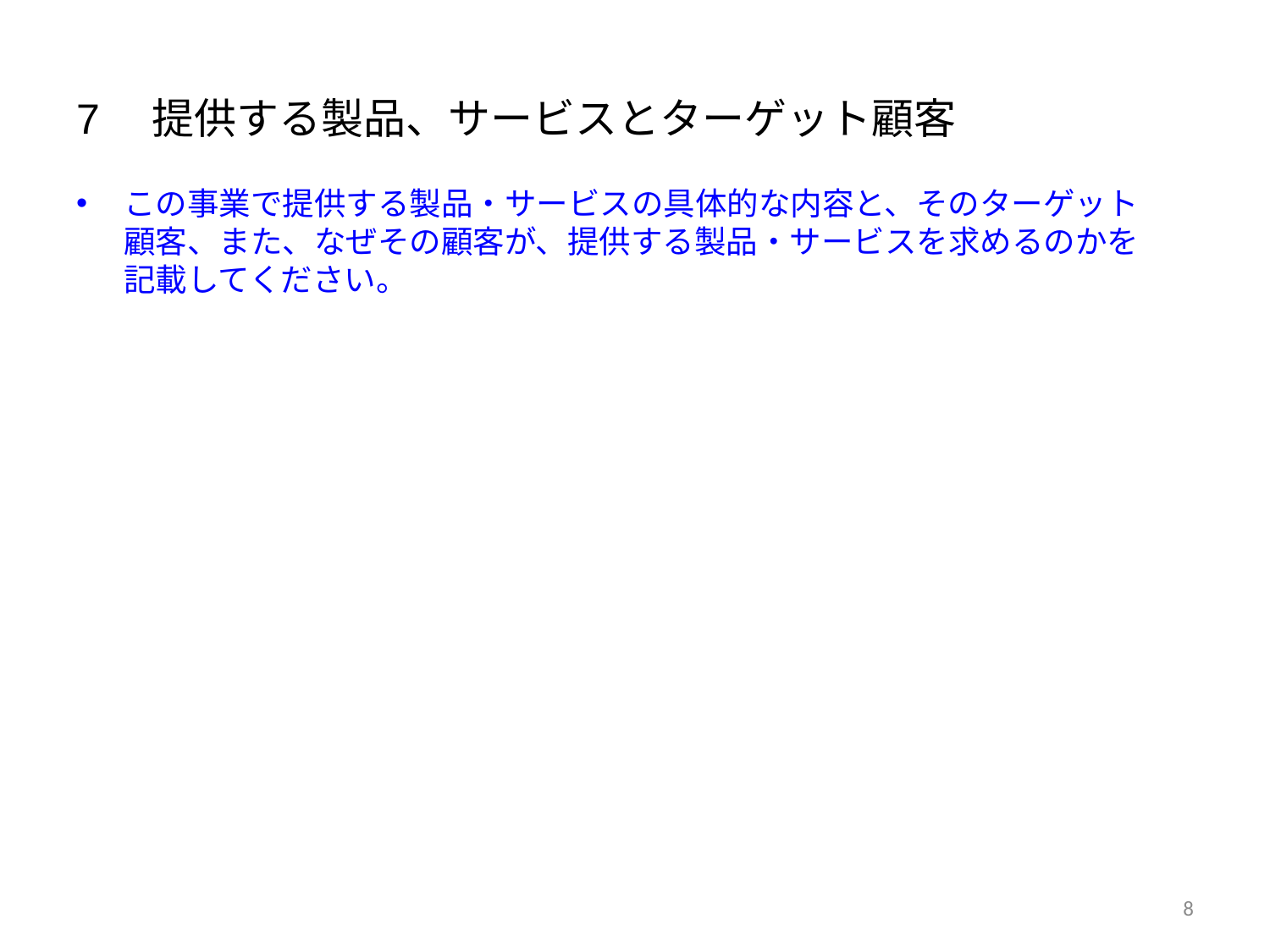

# 7　提供する製品、サービスとターゲット顧客
この事業で提供する製品・サービスの具体的な内容と、そのターゲット
顧客、また、なぜその顧客が、提供する製品・サービスを求めるのかを
記載してください。
8